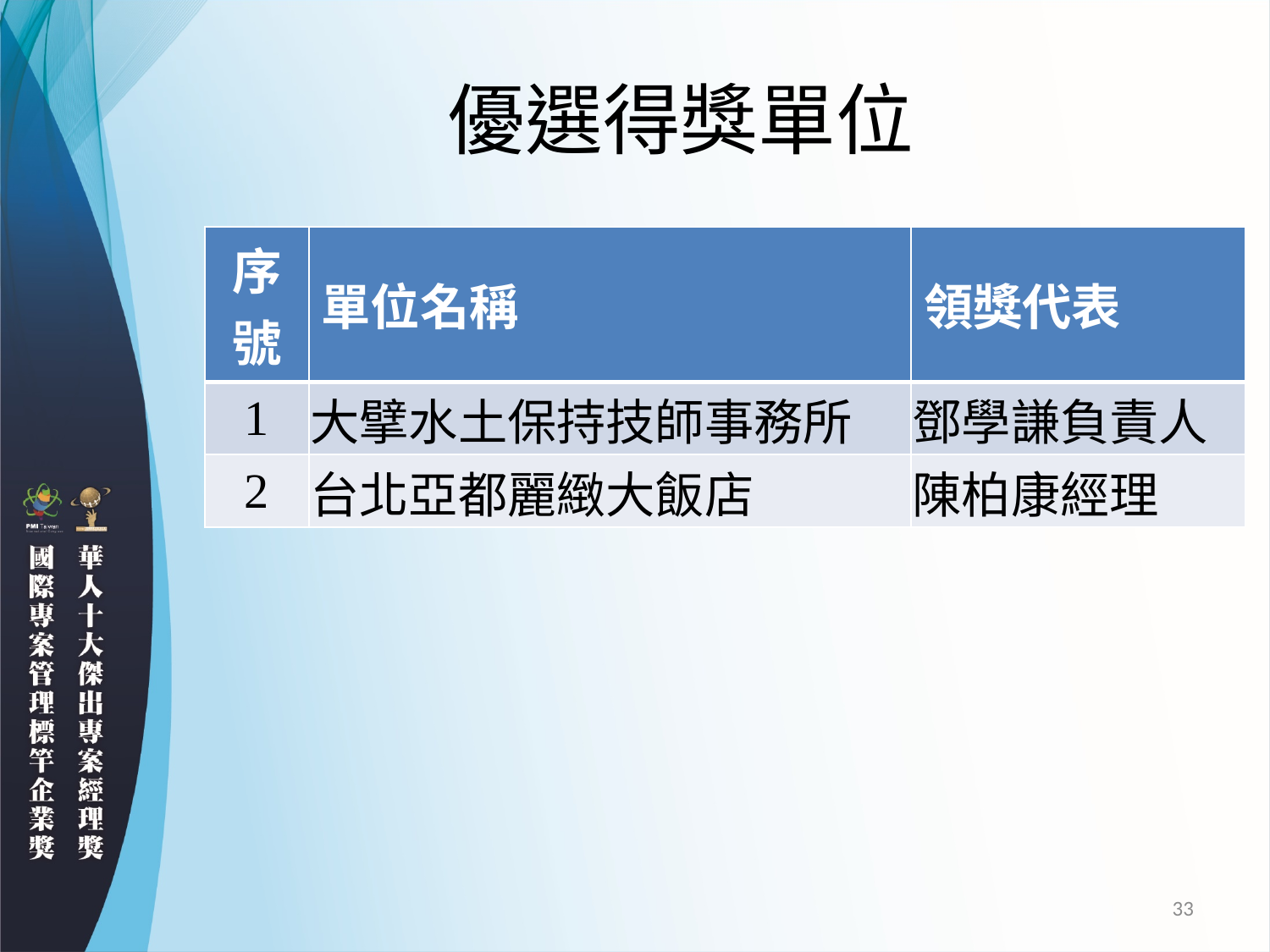

# 優選得獎單位
| 序號 | 單位名稱 | 領獎代表 |
| --- | --- | --- |
| 1 | 大擘水土保持技師事務所 | 鄧學謙負責人 |
| 2 | 台北亞都麗緻大飯店 | 陳柏康經理 |
33